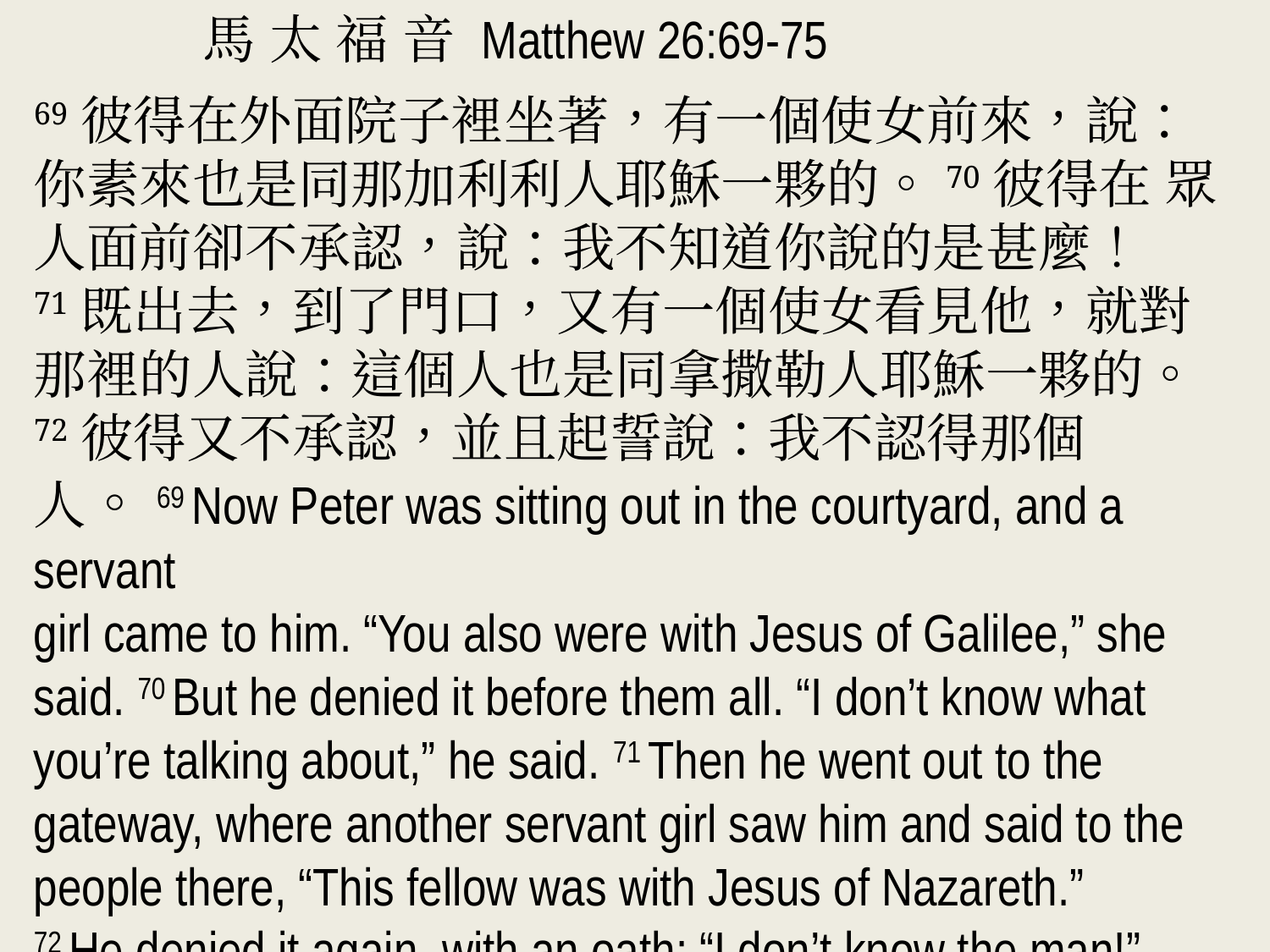

馬 太 福 音 Matthew 26:69-75
69彼得在外面院子裡坐著，有一個使女前來，說： 你素來也是同那加利利人耶穌一夥的。70彼得在 眾人面前卻不承認，說：我不知道你說的是甚麼！
71既出去，到了門口，又有一個使女看見他，就對
那裡的人說：這個人也是同拿撒勒人耶穌一夥的。
72彼得又不承認，並且起誓說：我不認得那個人。69 Now Peter was sitting out in the courtyard, and a servant
girl came to him. “You also were with Jesus of Galilee,” she said. 70 But he denied it before them all. “I don’t know what you’re talking about,” he said. 71 Then he went out to the gateway, where another servant girl saw him and said to the people there, “This fellow was with Jesus of Nazareth.”
72 He denied it again, with an oath: “I don’t know the man!”